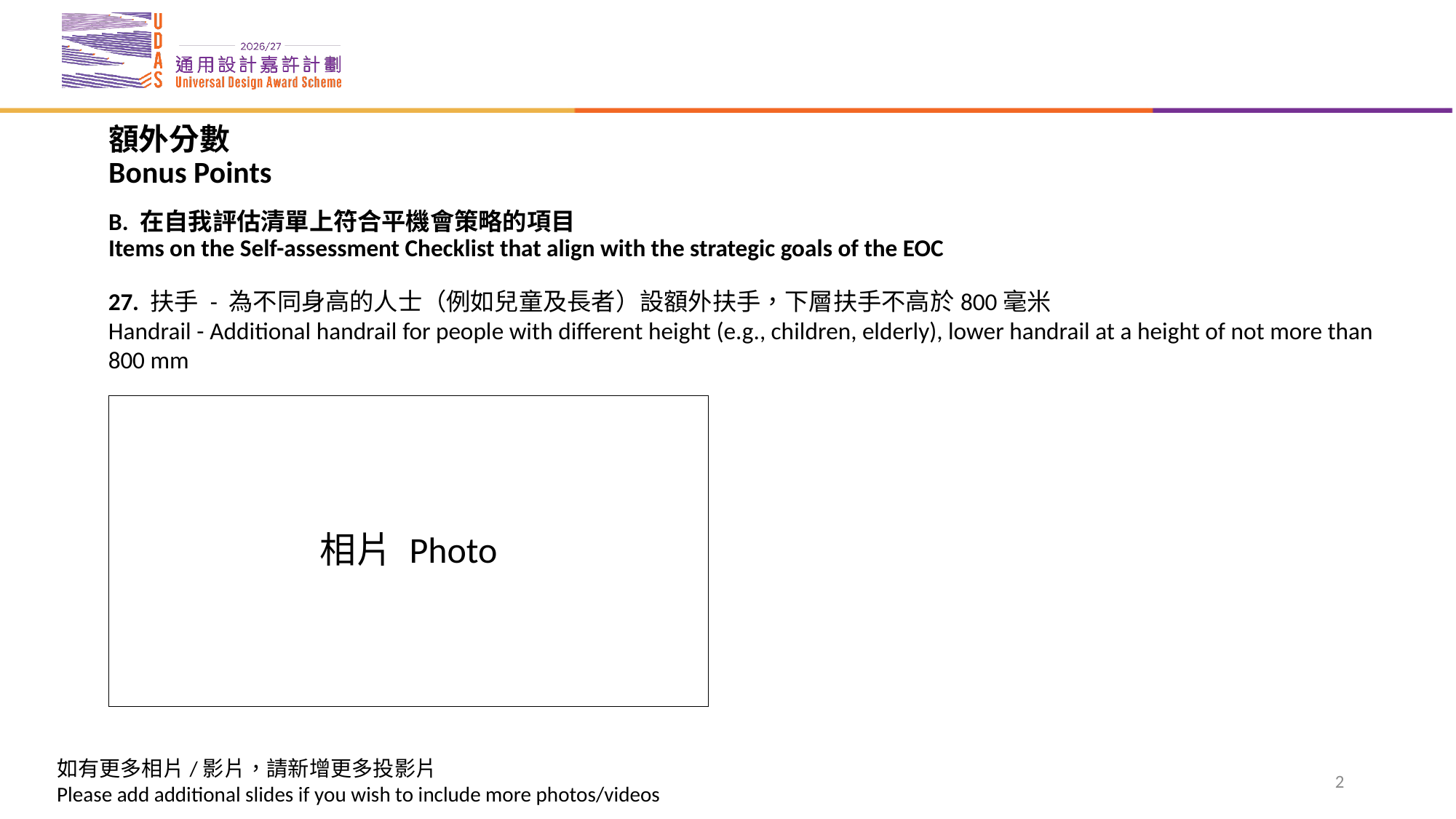

# 額外分數 Bonus Points B. 在自我評估清單上符合平機會策略的項目 Items on the Self-assessment Checklist that align with the strategic goals of the EOC
27. 扶手 - 為不同身高的人士（例如兒童及長者）設額外扶手，下層扶手不高於800毫米
Handrail - Additional handrail for people with different height (e.g., children, elderly), lower handrail at a height of not more than 800 mm
相片 Photo
2